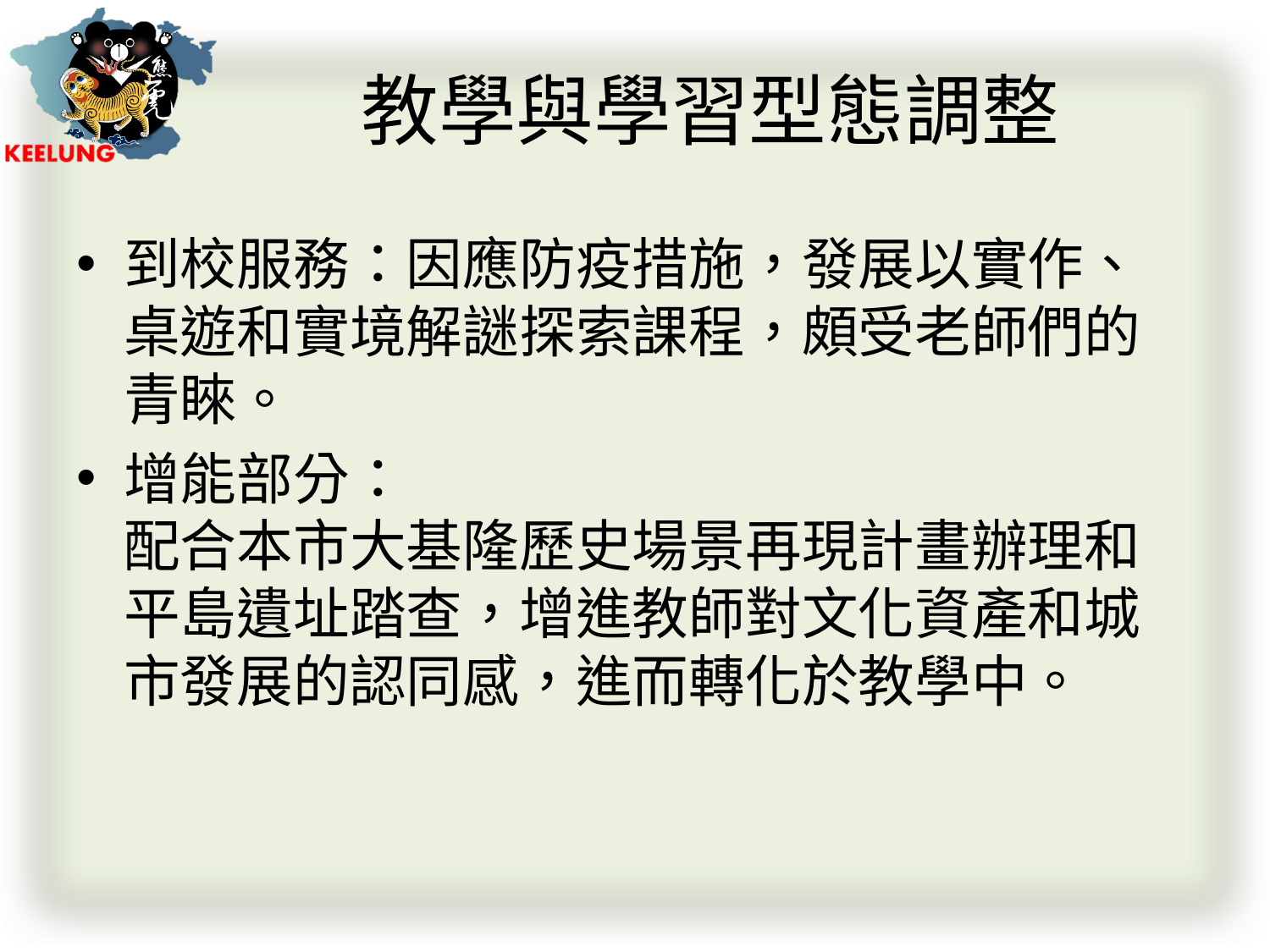

# 教學與學習型態調整
到校服務：因應防疫措施，發展以實作、桌遊和實境解謎探索課程，頗受老師們的青睞。
增能部分：
配合本市大基隆歷史場景再現計畫辦理和平島遺址踏查，增進教師對文化資產和城市發展的認同感，進而轉化於教學中。